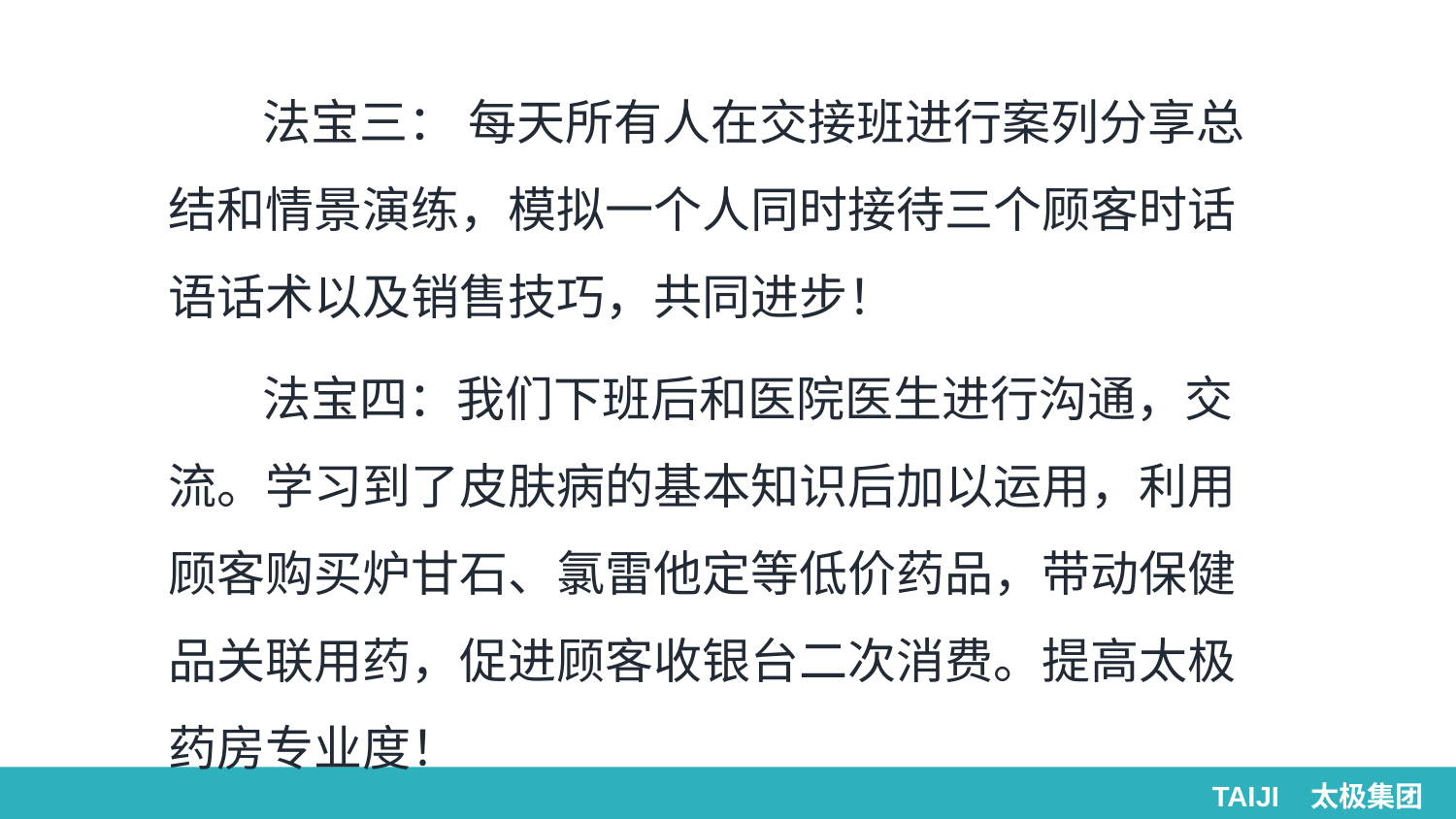

法宝三： 每天所有人在交接班进行案列分享总结和情景演练，模拟一个人同时接待三个顾客时话语话术以及销售技巧，共同进步！
 法宝四：我们下班后和医院医生进行沟通，交流。学习到了皮肤病的基本知识后加以运用，利用顾客购买炉甘石、氯雷他定等低价药品，带动保健品关联用药，促进顾客收银台二次消费。提高太极药房专业度！

TAIJI   太极集团